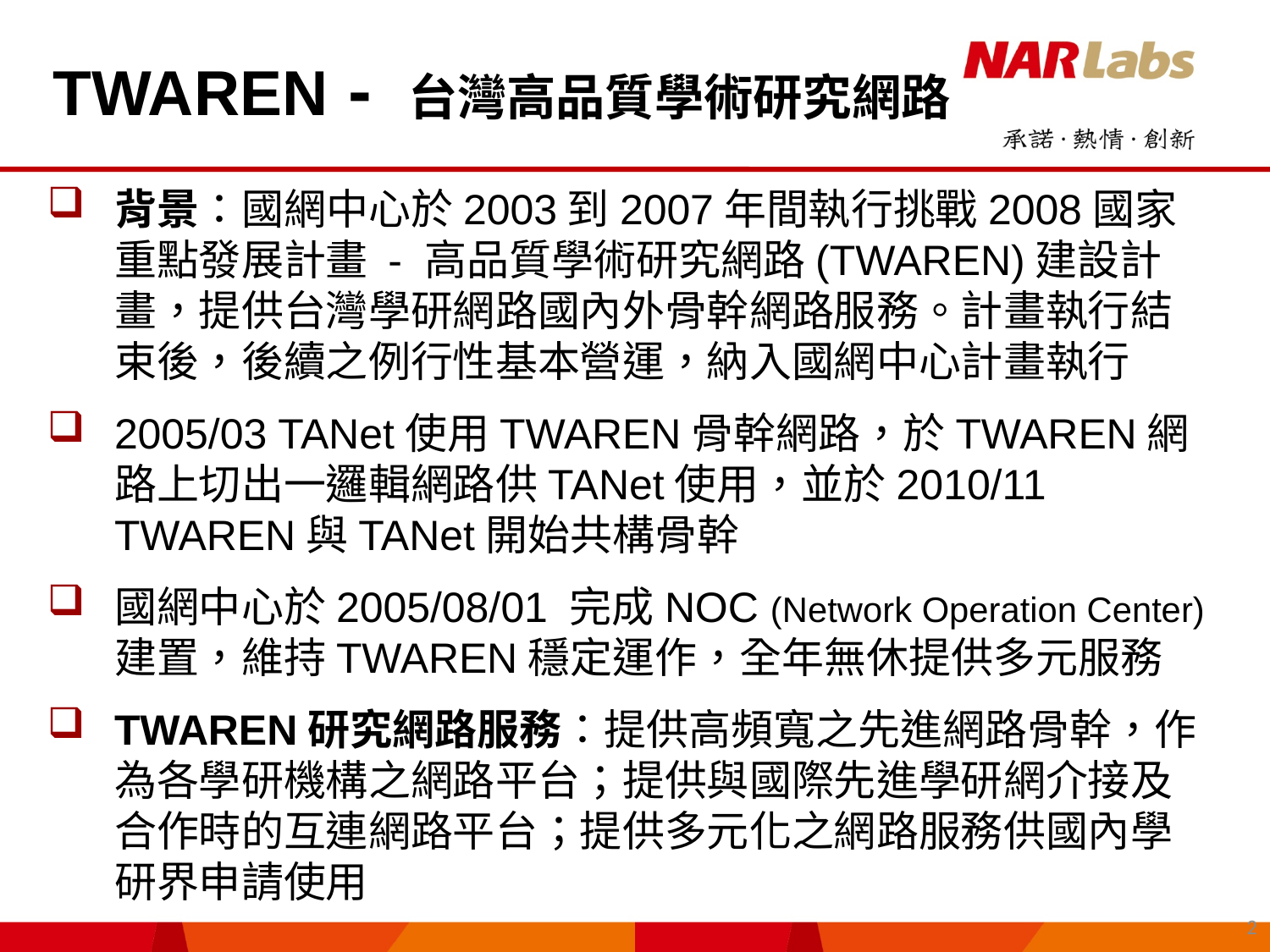

TWAREN - 台灣高品質學術研究網路
背景：國網中心於2003到2007年間執行挑戰2008國家重點發展計畫 - 高品質學術研究網路(TWAREN)建設計畫，提供台灣學研網路國內外骨幹網路服務。計畫執行結束後，後續之例行性基本營運，納入國網中心計畫執行
2005/03 TANet使用TWAREN骨幹網路，於TWAREN網路上切出一邏輯網路供TANet使用，並於2010/11 TWAREN與TANet開始共構骨幹
國網中心於2005/08/01 完成NOC (Network Operation Center)建置，維持TWAREN穩定運作，全年無休提供多元服務
TWAREN研究網路服務：提供高頻寬之先進網路骨幹，作為各學研機構之網路平台；提供與國際先進學研網介接及合作時的互連網路平台；提供多元化之網路服務供國內學研界申請使用
2